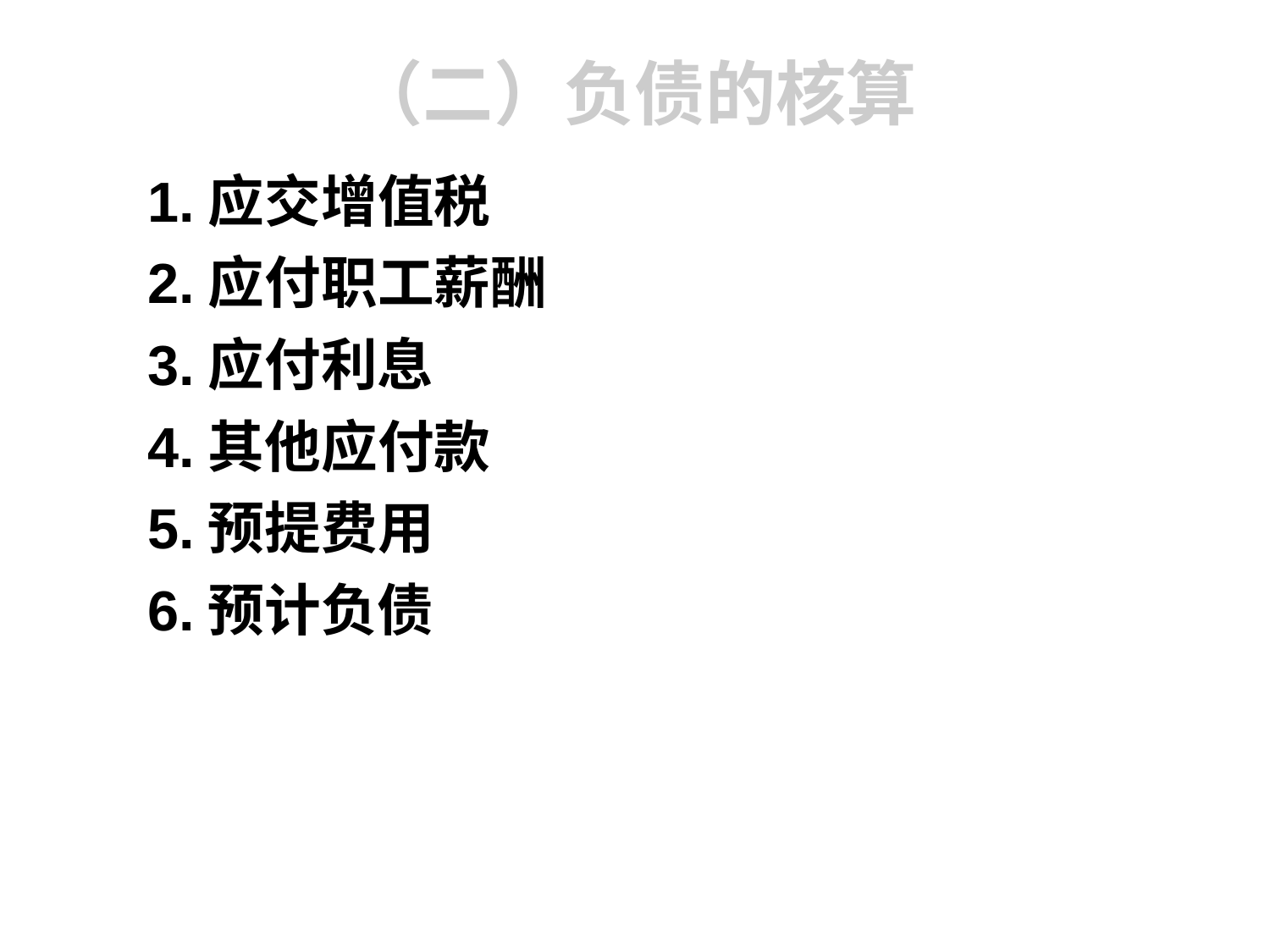

# （二）负债的核算
1.应交增值税
2.应付职工薪酬
3.应付利息
4.其他应付款
5.预提费用
6.预计负债

148